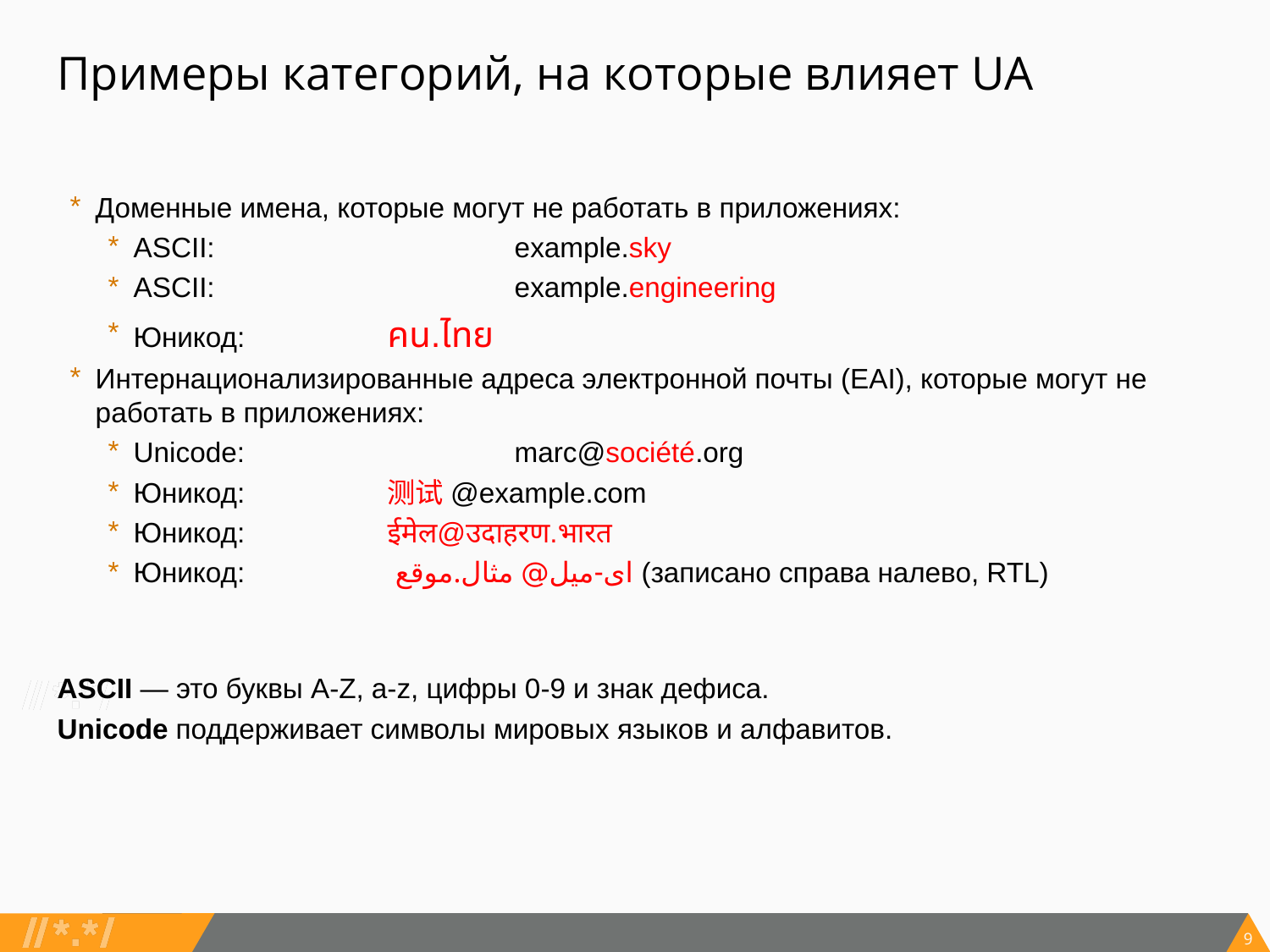

# Примеры категорий, на которые влияет UA
Доменные имена, которые могут не работать в приложениях:
ASCII: 			example.sky
ASCII:			example.engineering
Юникод:		คน.ไทย
Интернационализированные адреса электронной почты (EAI), которые могут не работать в приложениях:
Unicode:			marc@société.org
Юникод:		测试@example.com
Юникод:		ईमेल@उदाहरण.भारत
Юникод:		 ای-میل@ مثال.موقع	(записано справа налево, RTL)

ASCII — это буквы A-Z, a-z, цифры 0-9 и знак дефиса.
Unicode поддерживает символы мировых языков и алфавитов.